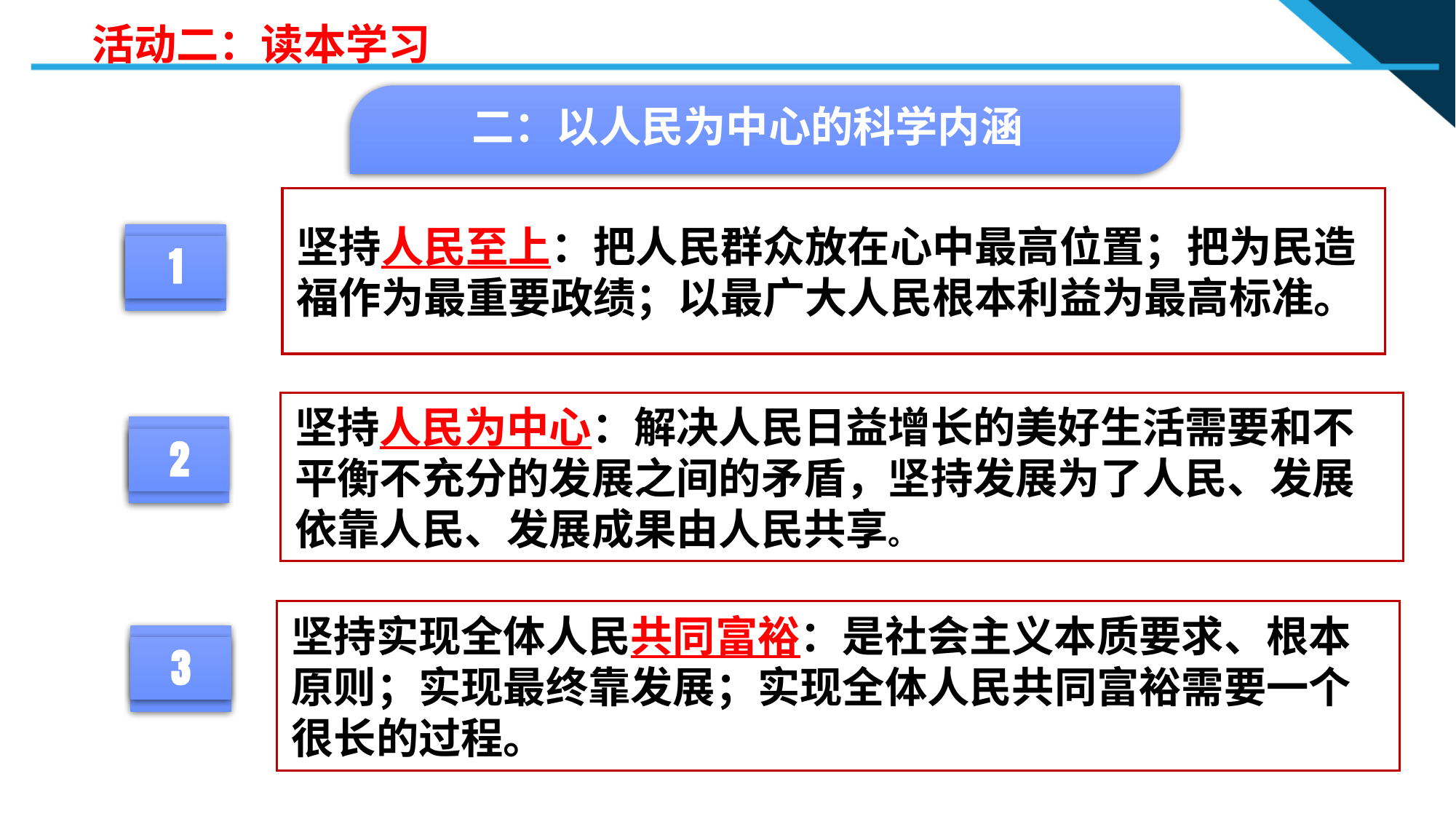

活动二：读本学习
二：以人民为中心的科学内涵

坚持人民至上：把人民群众放在心中最高位置；把为民造福作为最重要政绩；以最广大人民根本利益为最高标准。

1
坚持人民为中心：解决人民日益增长的美好生活需要和不平衡不充分的发展之间的矛盾，坚持发展为了人民、发展依靠人民、发展成果由人民共享。

2
坚持实现全体人民共同富裕：是社会主义本质要求、根本原则；实现最终靠发展；实现全体人民共同富裕需要一个很长的过程。

3